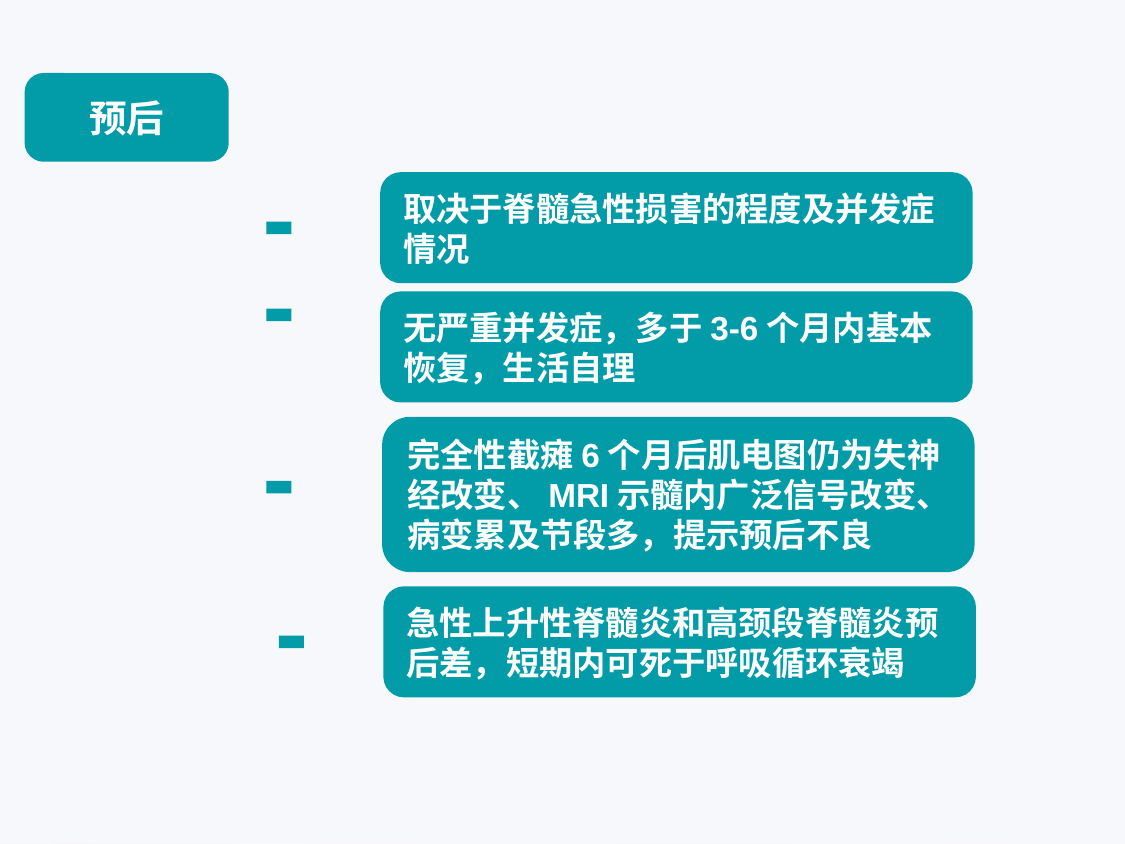

预后
取决于脊髓急性损害的程度及并发症情况

无严重并发症，多于3-6个月内基本恢复，生活自理

完全性截瘫6个月后肌电图仍为失神经改变、MRI示髓内广泛信号改变、病变累及节段多，提示预后不良

急性上升性脊髓炎和高颈段脊髓炎预后差，短期内可死于呼吸循环衰竭